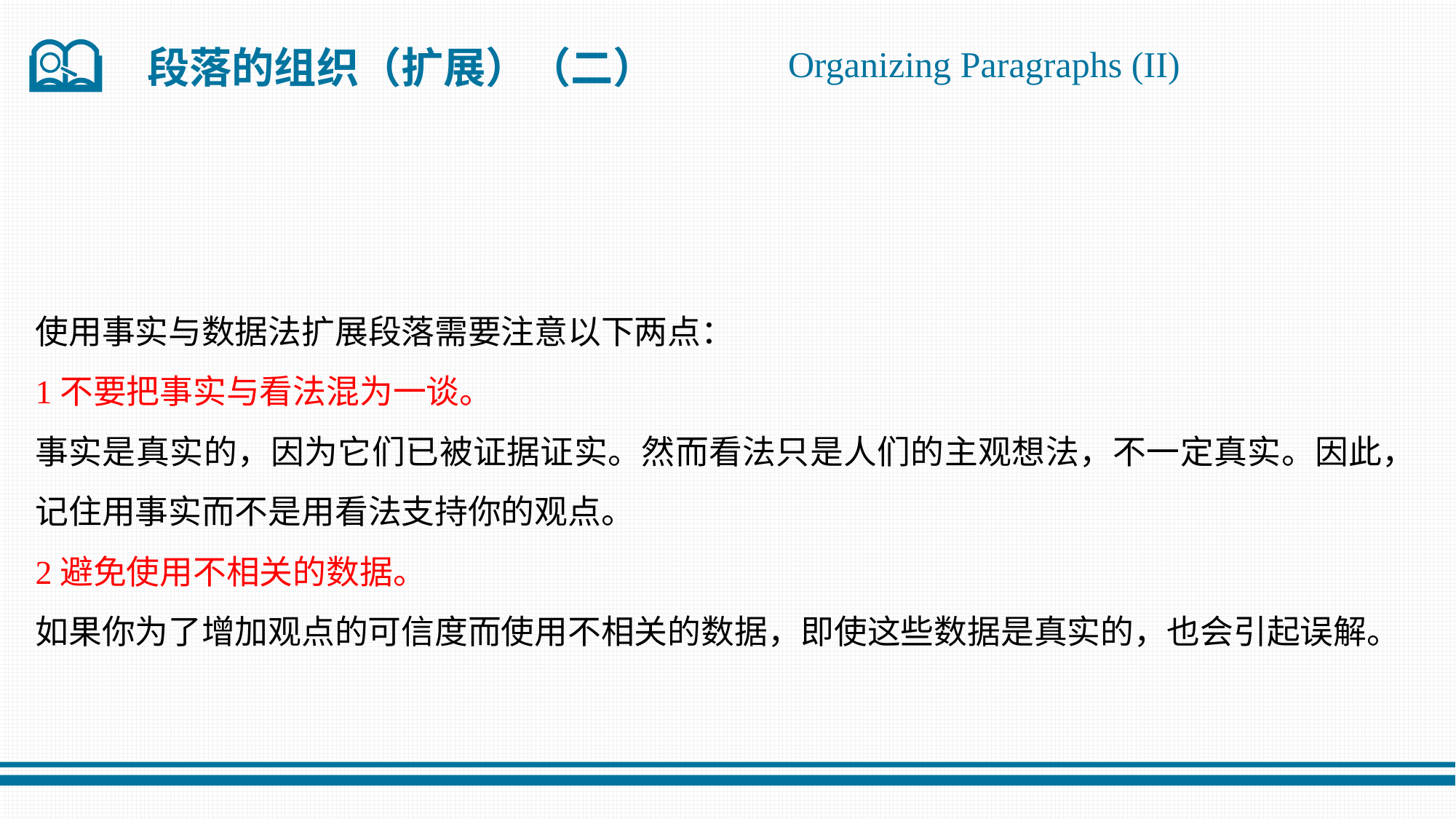

Organizing Paragraphs (II)
段落的组织（扩展）（二）

使用事实与数据法扩展段落需要注意以下两点：
1不要把事实与看法混为一谈。
事实是真实的，因为它们已被证据证实。然而看法只是人们的主观想法，不一定真实。因此，记住用事实而不是用看法支持你的观点。
2避免使用不相关的数据。
如果你为了增加观点的可信度而使用不相关的数据，即使这些数据是真实的，也会引起误解。